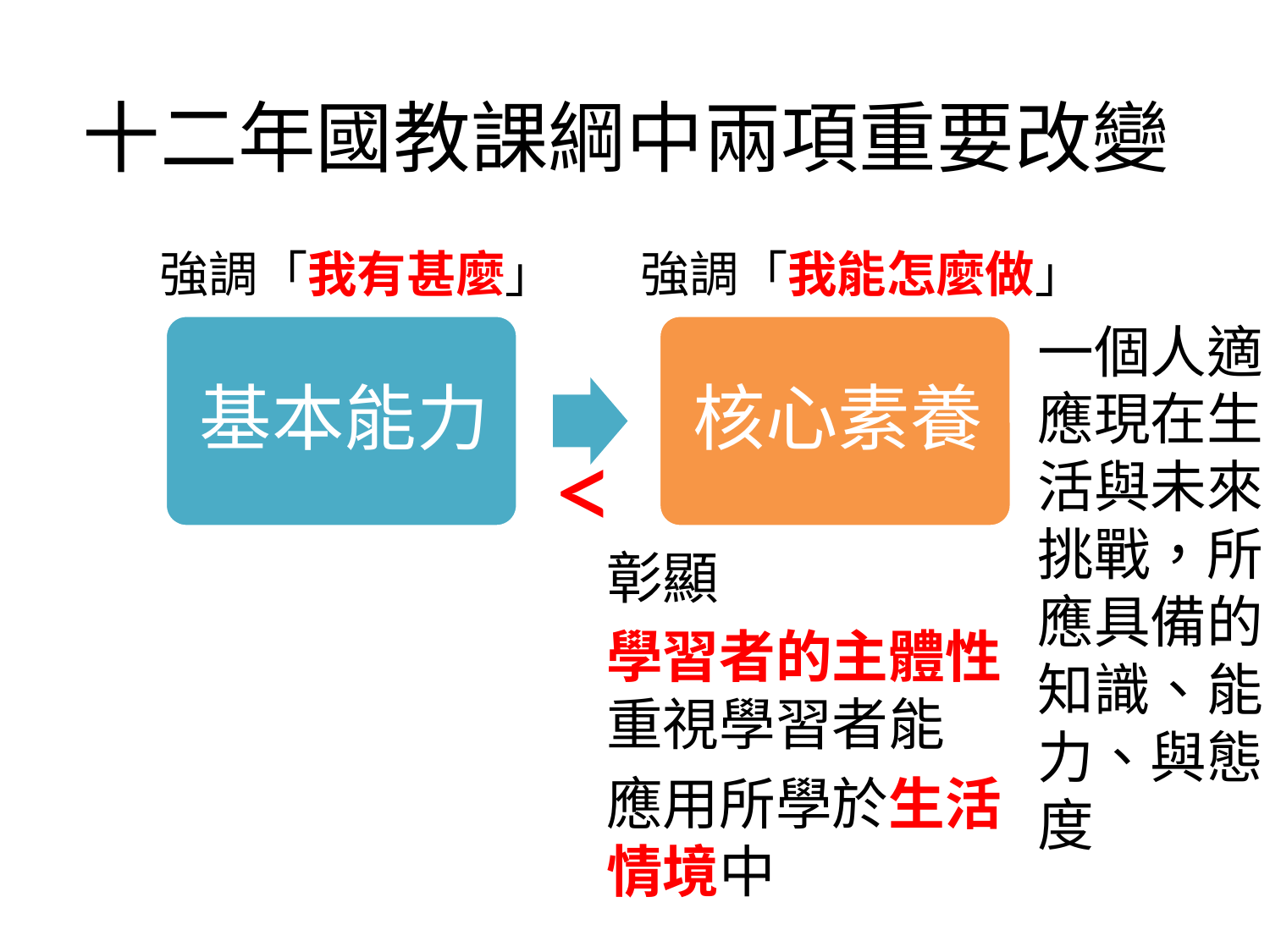

# 十二年國教課綱中兩項重要改變
強調「我有甚麼」
強調「我能怎麼做」
基本能力

核心素養
一個人適應現在生活與未來挑戰，所應具備的知識、能力、與態度

<
彰顯
學習者的主體性重視學習者能
應用所學於生活情境中